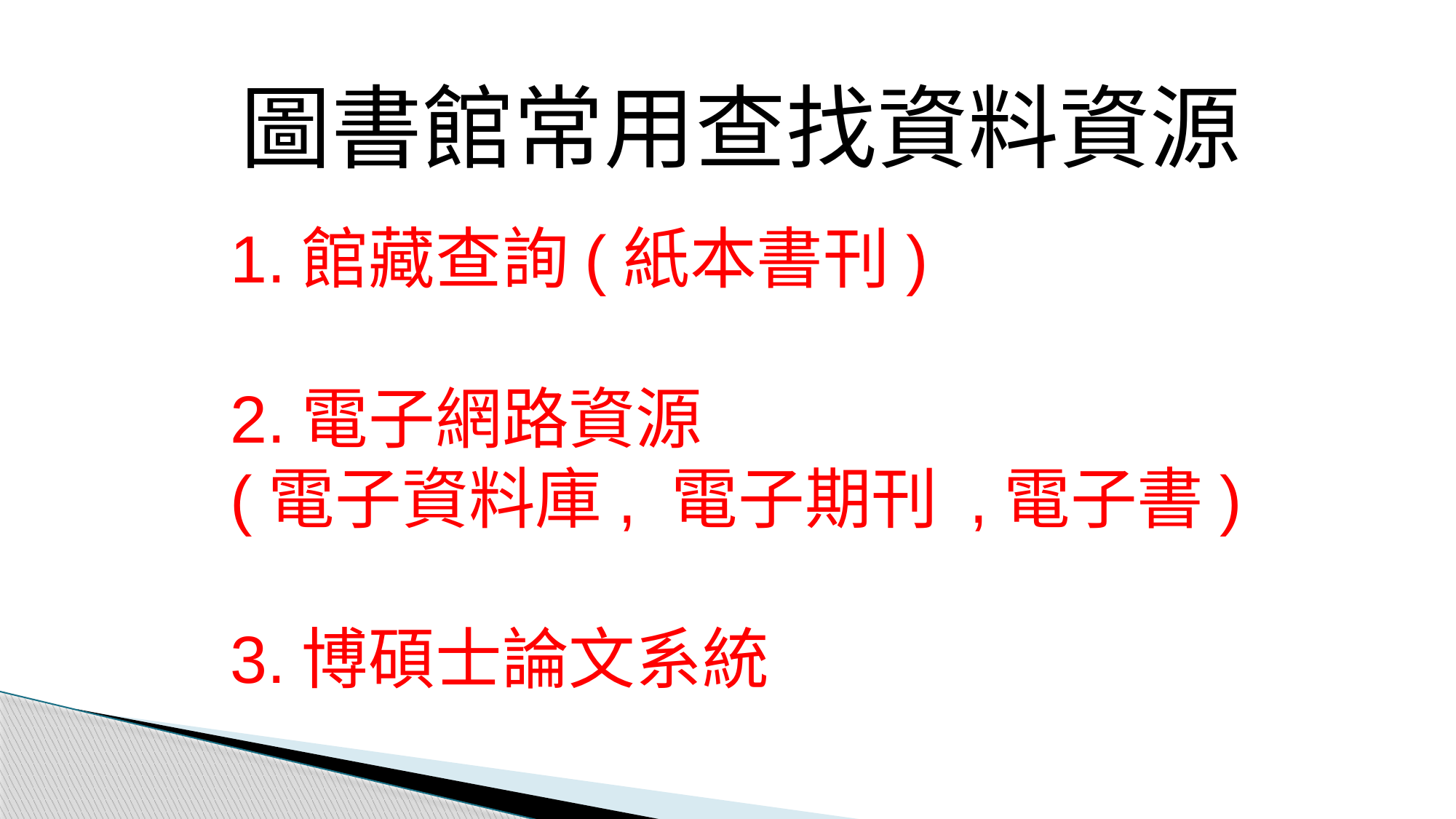

圖書館常用查找資料資源
1.館藏查詢(紙本書刊)

2.電子網路資源
(電子資料庫, 電子期刊 ,電子書)

3.博碩士論文系統